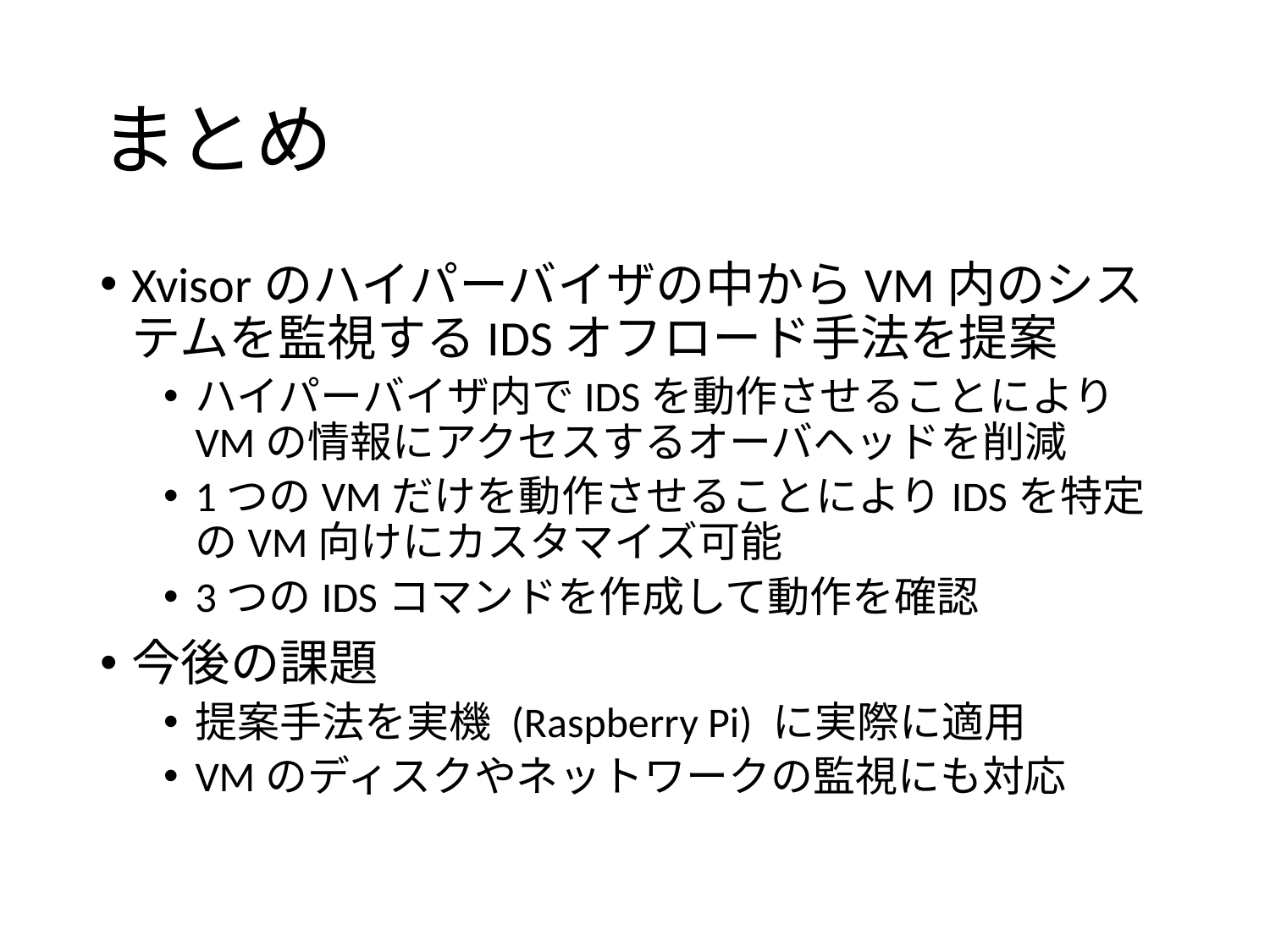

# まとめ
Xvisorのハイパーバイザの中からVM内のシステムを監視するIDSオフロード手法を提案
ハイパーバイザ内でIDSを動作させることによりVMの情報にアクセスするオーバヘッドを削減
1つのVMだけを動作させることによりIDSを特定のVM向けにカスタマイズ可能
3つのIDSコマンドを作成して動作を確認
今後の課題
提案手法を実機 (Raspberry Pi) に実際に適用
VMのディスクやネットワークの監視にも対応